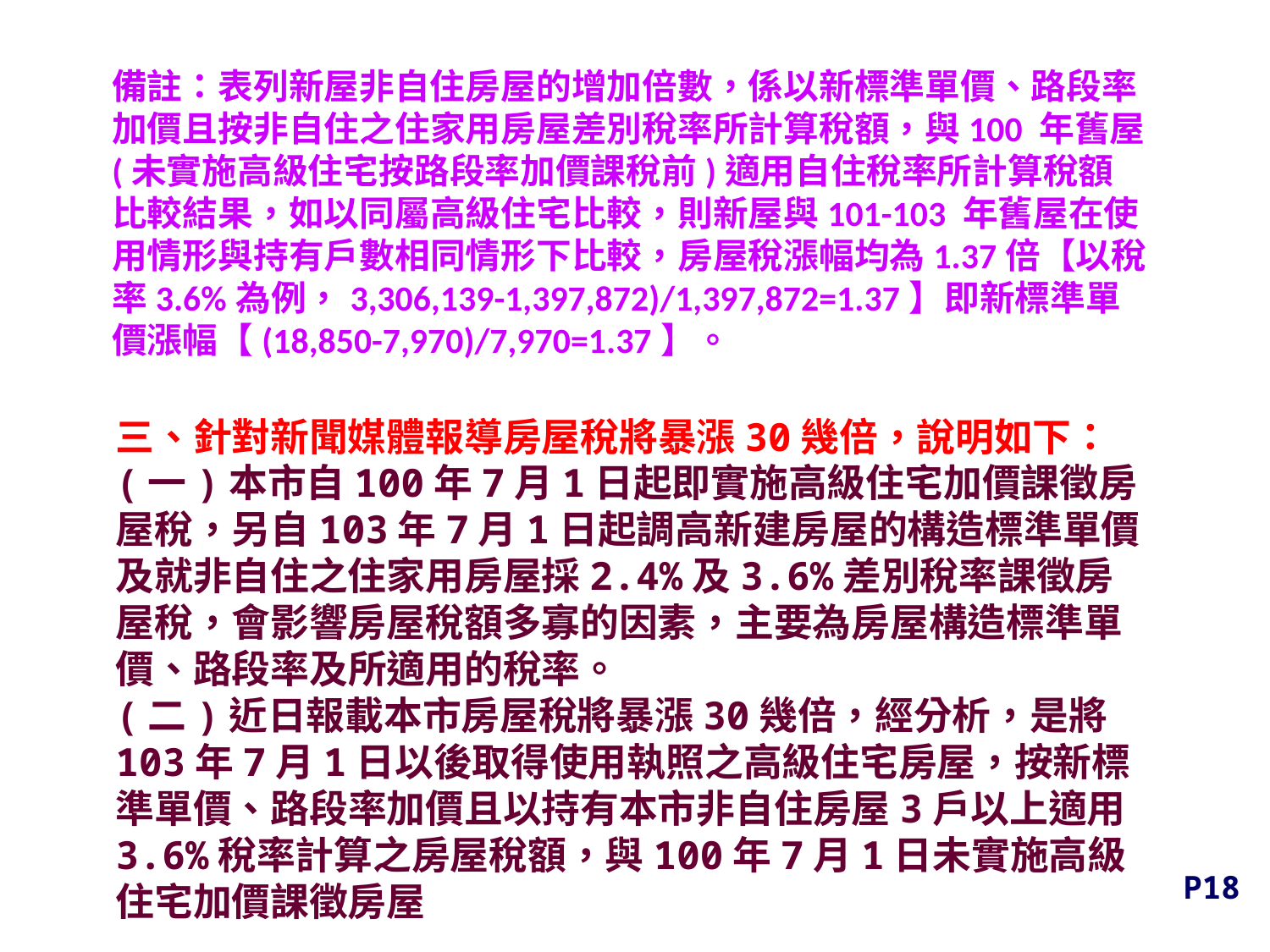

備註：表列新屋非自住房屋的增加倍數，係以新標準單價、路段率加價且按非自住之住家用房屋差別稅率所計算稅額，與100 年舊屋(未實施高級住宅按路段率加價課稅前)適用自住稅率所計算稅額比較結果，如以同屬高級住宅比較，則新屋與101-103 年舊屋在使用情形與持有戶數相同情形下比較，房屋稅漲幅均為1.37倍【以稅率3.6%為例，3,306,139-1,397,872)/1,397,872=1.37】即新標準單價漲幅【(18,850-7,970)/7,970=1.37】。
三、針對新聞媒體報導房屋稅將暴漲30幾倍，說明如下：
(一)本市自100年7月1日起即實施高級住宅加價課徵房屋稅，另自103年7月1日起調高新建房屋的構造標準單價及就非自住之住家用房屋採2.4%及3.6%差別稅率課徵房屋稅，會影響房屋稅額多寡的因素，主要為房屋構造標準單價、路段率及所適用的稅率。
(二)近日報載本市房屋稅將暴漲30幾倍，經分析，是將103年7月1日以後取得使用執照之高級住宅房屋，按新標準單價、路段率加價且以持有本市非自住房屋3戶以上適用3.6%稅率計算之房屋稅額，與100年7月1日未實施高級住宅加價課徵房屋
P18